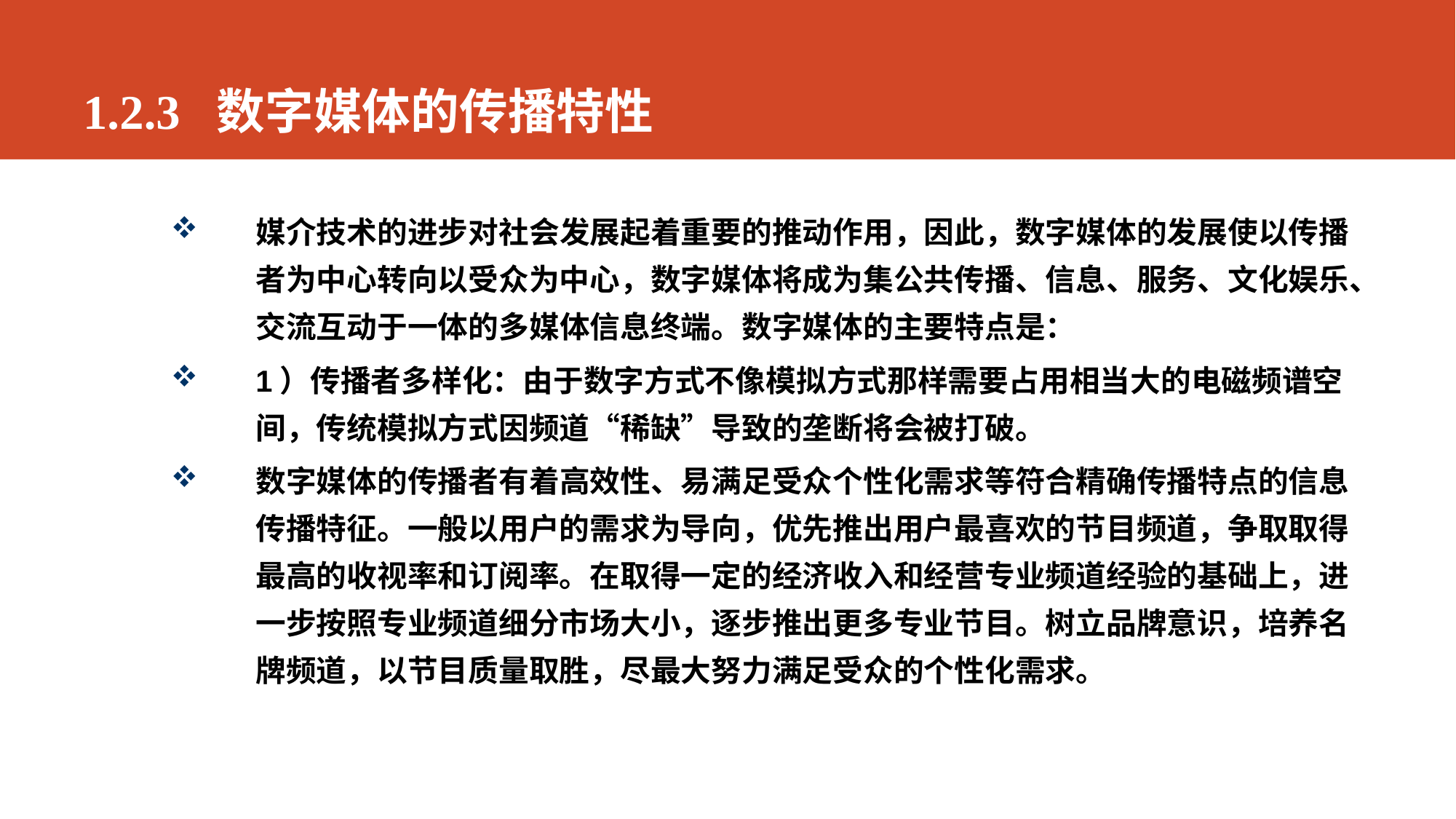

# 1.2.3  数字媒体的传播特性
媒介技术的进步对社会发展起着重要的推动作用，因此，数字媒体的发展使以传播者为中心转向以受众为中心，数字媒体将成为集公共传播、信息、服务、文化娱乐、交流互动于一体的多媒体信息终端。数字媒体的主要特点是：
1）传播者多样化：由于数字方式不像模拟方式那样需要占用相当大的电磁频谱空间，传统模拟方式因频道“稀缺”导致的垄断将会被打破。
数字媒体的传播者有着高效性、易满足受众个性化需求等符合精确传播特点的信息传播特征。一般以用户的需求为导向，优先推出用户最喜欢的节目频道，争取取得最高的收视率和订阅率。在取得一定的经济收入和经营专业频道经验的基础上，进一步按照专业频道细分市场大小，逐步推出更多专业节目。树立品牌意识，培养名牌频道，以节目质量取胜，尽最大努力满足受众的个性化需求。